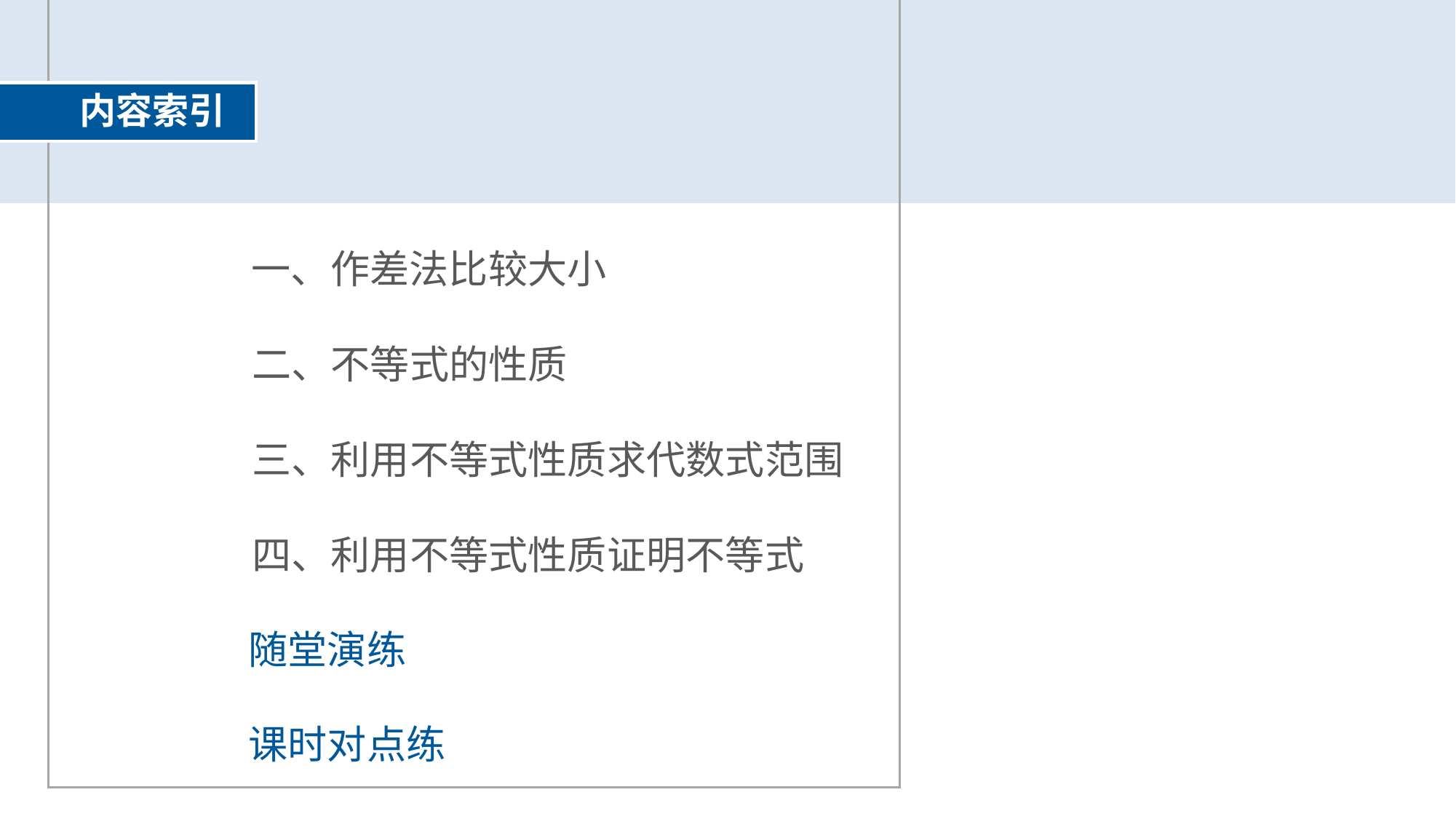

内容索引

一、作差法比较大小
二、不等式的性质
三、利用不等式性质求代数式范围
四、利用不等式性质证明不等式
随堂演练
课时对点练